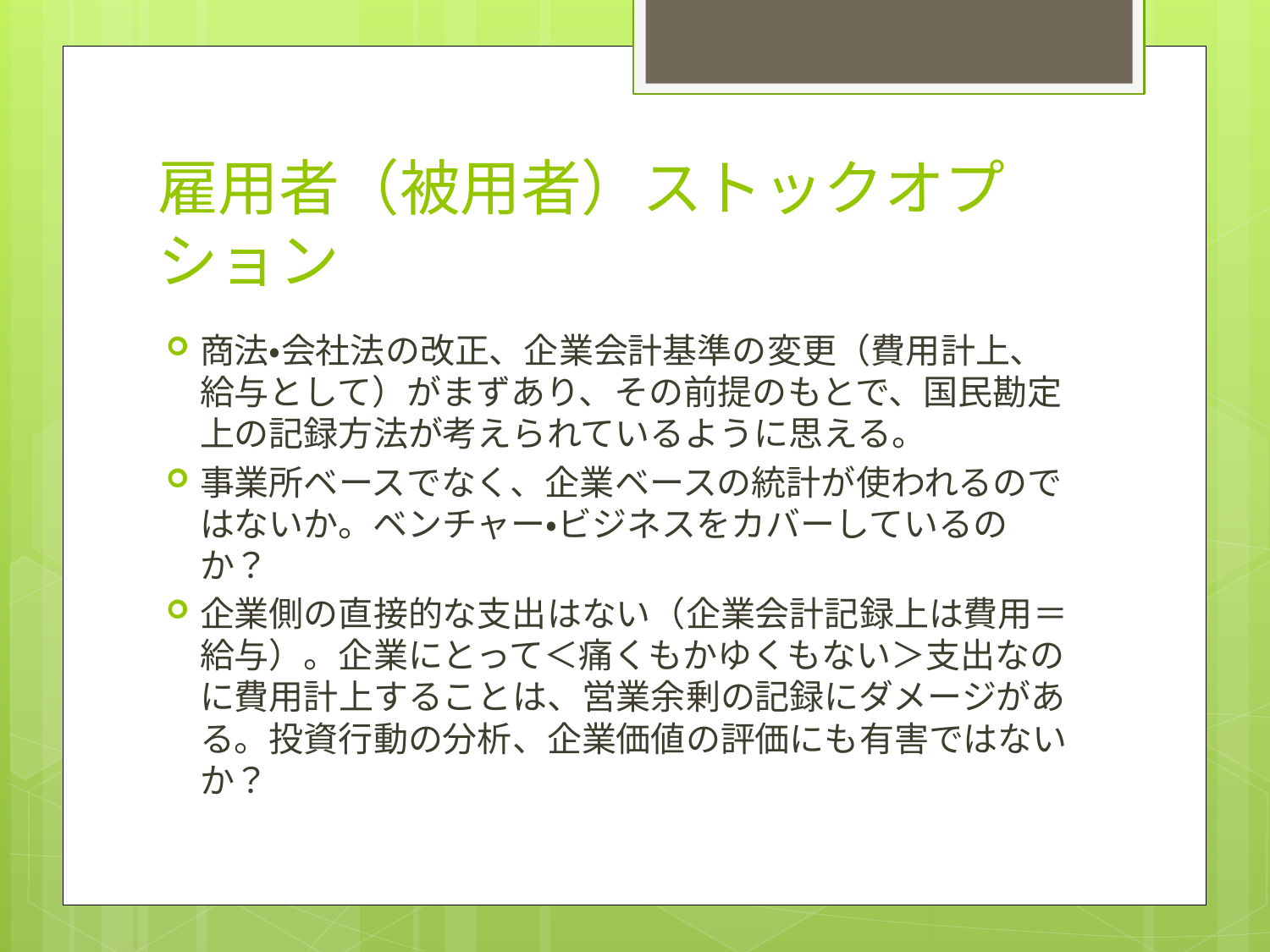

# 雇用者（被用者）ストックオプション
商法・会社法の改正、企業会計基準の変更（費用計上、給与として）がまずあり、その前提のもとで、国民勘定上の記録方法が考えられているように思える。
事業所ベースでなく、企業ベースの統計が使われるのではないか。ベンチャー・ビジネスをカバーしているのか？
企業側の直接的な支出はない（企業会計記録上は費用＝給与）。企業にとって＜痛くもかゆくもない＞支出なのに費用計上することは、営業余剰の記録にダメージがある。投資行動の分析、企業価値の評価にも有害ではないか？